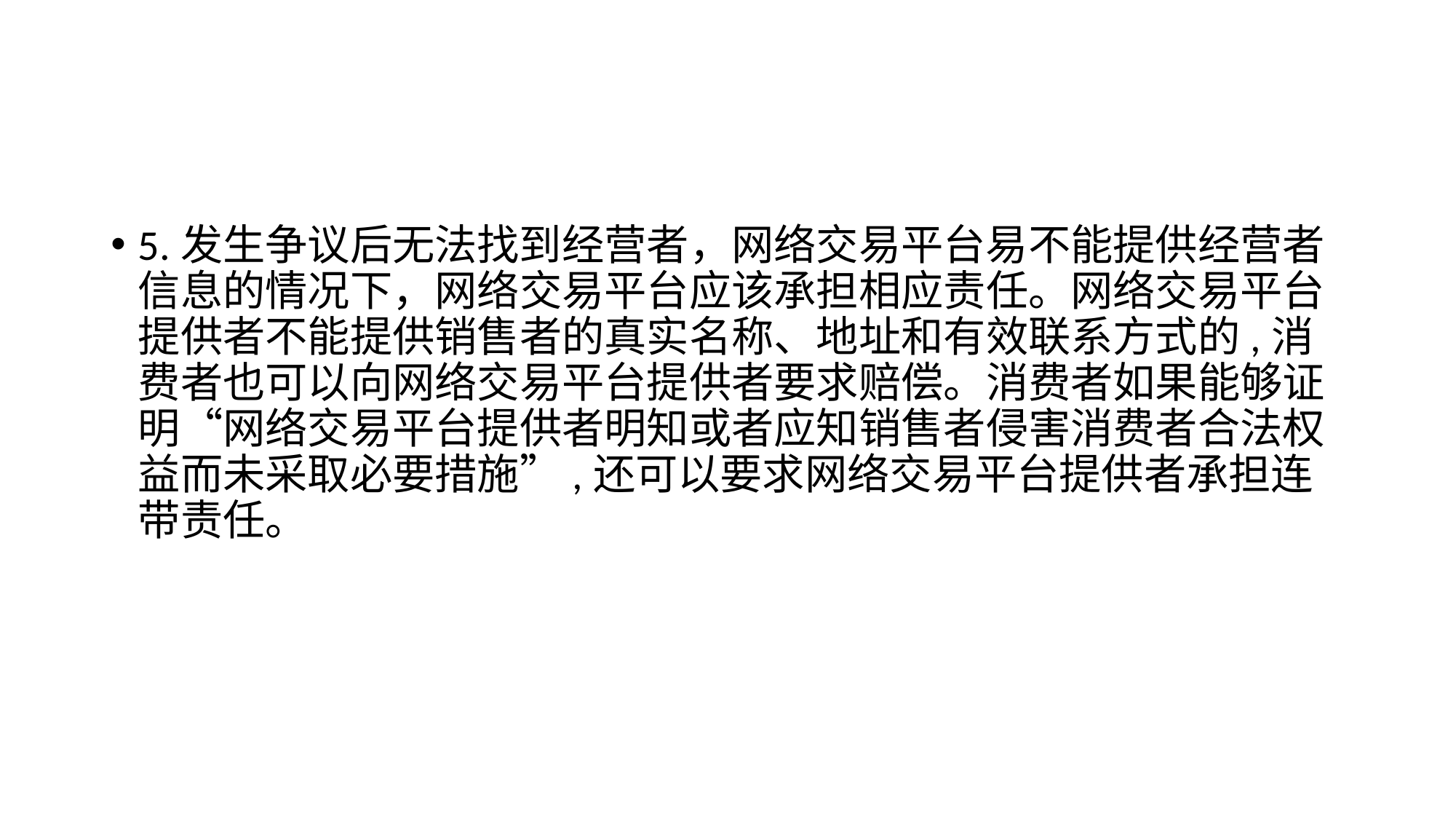

#
5.发生争议后无法找到经营者，网络交易平台易不能提供经营者信息的情况下，网络交易平台应该承担相应责任。网络交易平台提供者不能提供销售者的真实名称、地址和有效联系方式的,消费者也可以向网络交易平台提供者要求赔偿。消费者如果能够证明“网络交易平台提供者明知或者应知销售者侵害消费者合法权益而未采取必要措施”,还可以要求网络交易平台提供者承担连带责任。